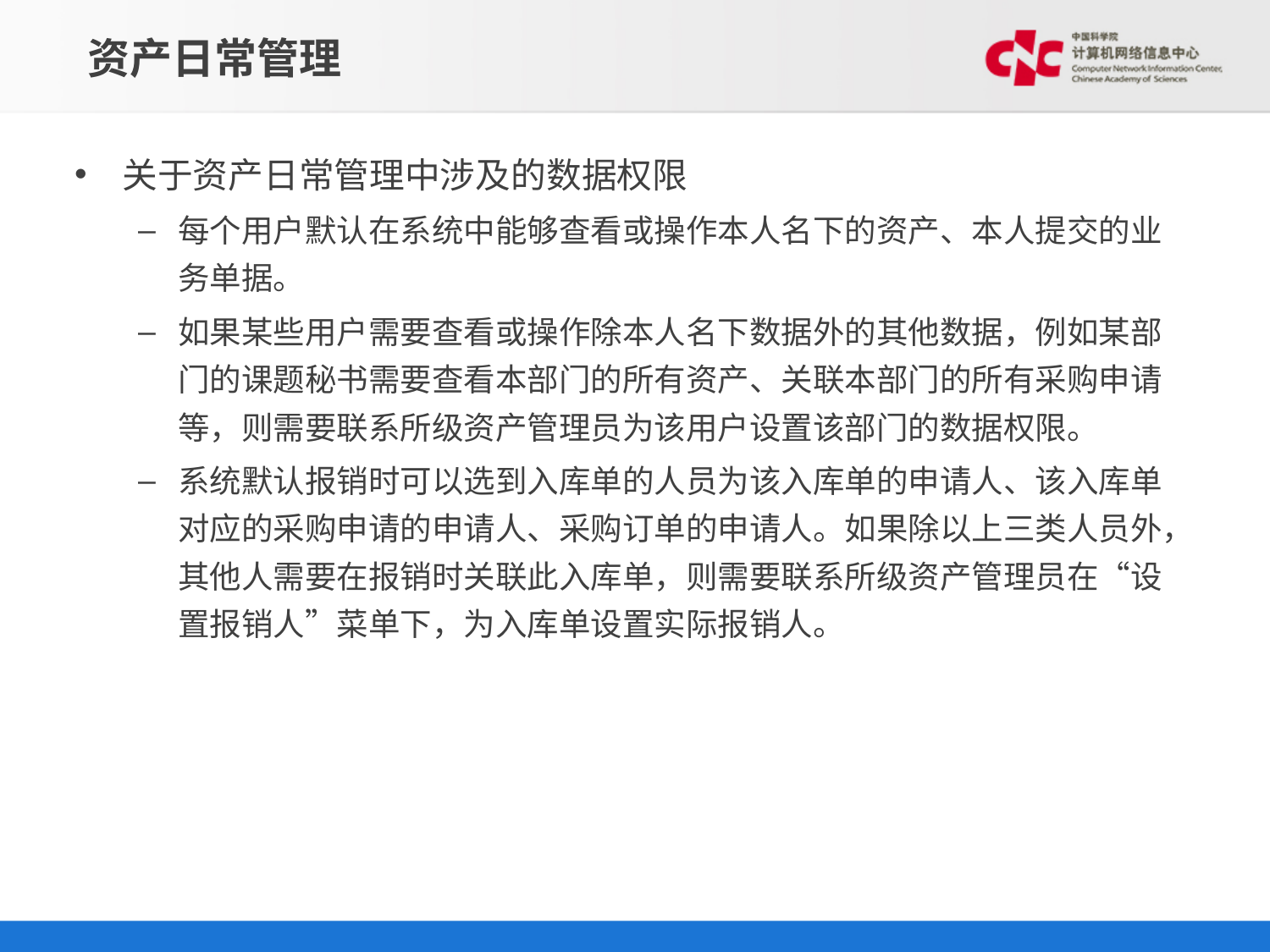

# 资产日常管理
关于资产日常管理中涉及的数据权限
每个用户默认在系统中能够查看或操作本人名下的资产、本人提交的业务单据。
如果某些用户需要查看或操作除本人名下数据外的其他数据，例如某部门的课题秘书需要查看本部门的所有资产、关联本部门的所有采购申请等，则需要联系所级资产管理员为该用户设置该部门的数据权限。
系统默认报销时可以选到入库单的人员为该入库单的申请人、该入库单对应的采购申请的申请人、采购订单的申请人。如果除以上三类人员外，其他人需要在报销时关联此入库单，则需要联系所级资产管理员在“设置报销人”菜单下，为入库单设置实际报销人。